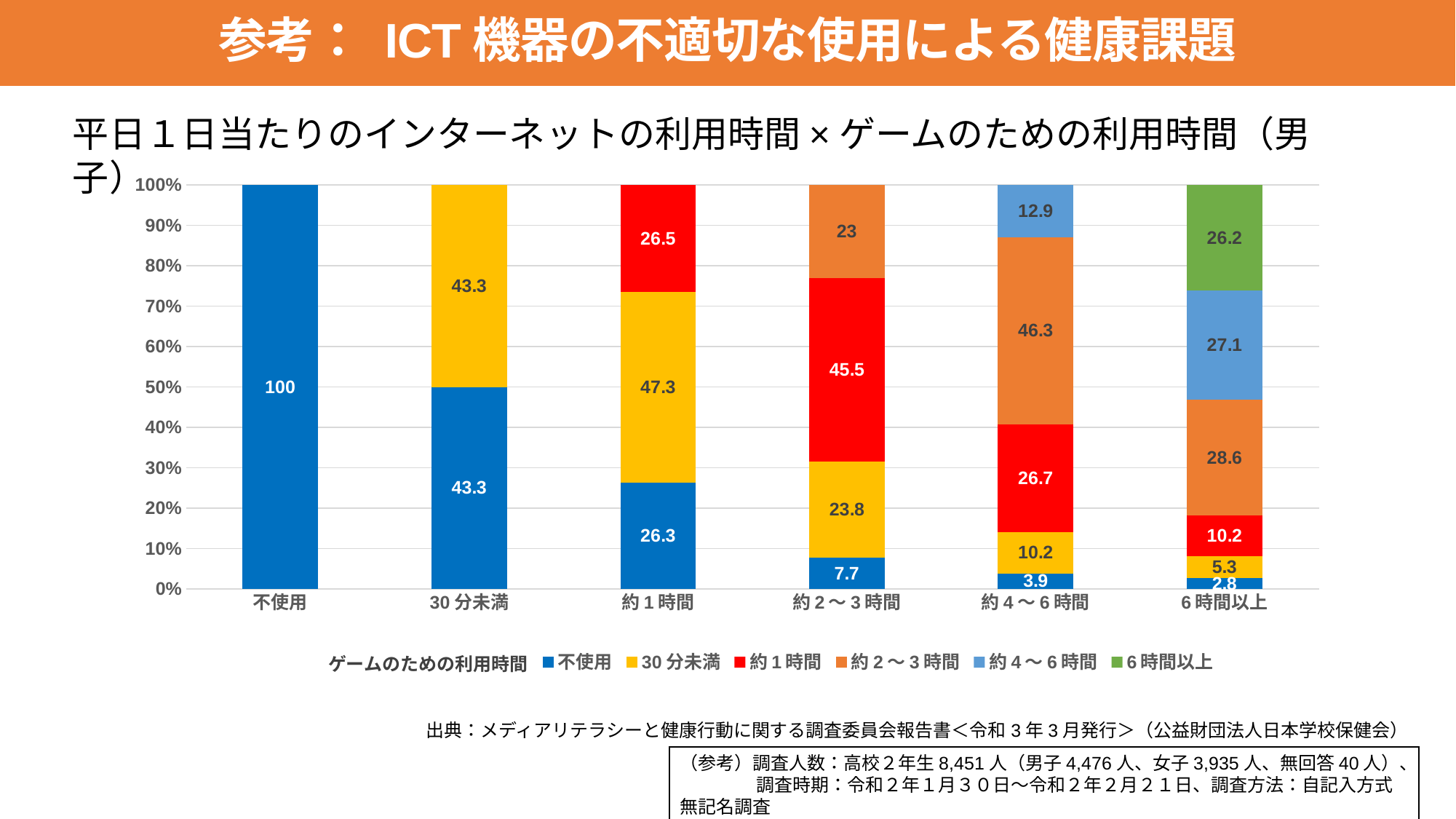

参考： ICT機器の不適切な使用による健康課題
平日１日当たりのインターネットの利用時間×ゲームのための利用時間（男子）

### Chart

| Category | 不使用 | 30分未満 | 約1時間 | 約2～3時間 | 約4～6時間 | 6時間以上 |
|---|---|---|---|---|---|---|
| 不使用 | 100.0 | None | None | None | None | None |
| 30分未満 | 43.3 | 43.3 | None | None | None | None |
| 約1時間 | 26.3 | 47.3 | 26.5 | None | None | None |
| 約2～3時間 | 7.7 | 23.8 | 45.5 | 23.0 | None | None |
| 約4～6時間 | 3.9 | 10.2 | 26.7 | 46.3 | 12.9 | None |
| 6時間以上 | 2.8 | 5.3 | 10.2 | 28.6 | 27.1 | 26.2 |
ゲームのための利用時間
出典：メディアリテラシーと健康行動に関する調査委員会報告書＜令和3年3月発行＞（公益財団法人日本学校保健会）
（参考）調査人数：高校２年生8,451人（男子4,476人、女子3,935人、無回答40人）、
　　　　 調査時期：令和２年１月３０日～令和２年２月２１日、調査方法：自記入方式無記名調査